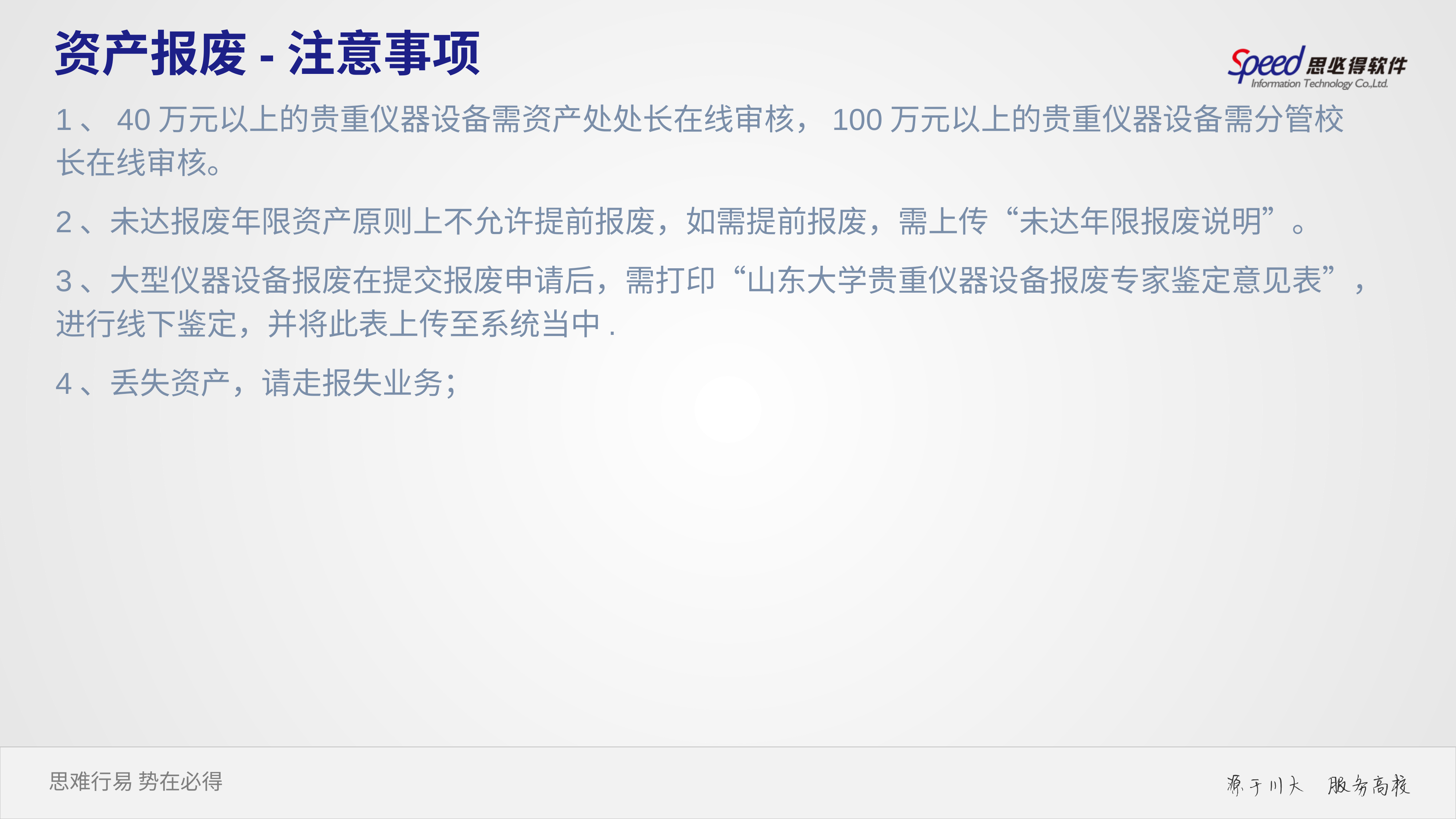

# 资产报废-注意事项
1、40万元以上的贵重仪器设备需资产处处长在线审核，100万元以上的贵重仪器设备需分管校长在线审核。
2、未达报废年限资产原则上不允许提前报废，如需提前报废，需上传“未达年限报废说明”。
3、大型仪器设备报废在提交报废申请后，需打印“山东大学贵重仪器设备报废专家鉴定意见表”，进行线下鉴定，并将此表上传至系统当中.
4、丢失资产，请走报失业务；